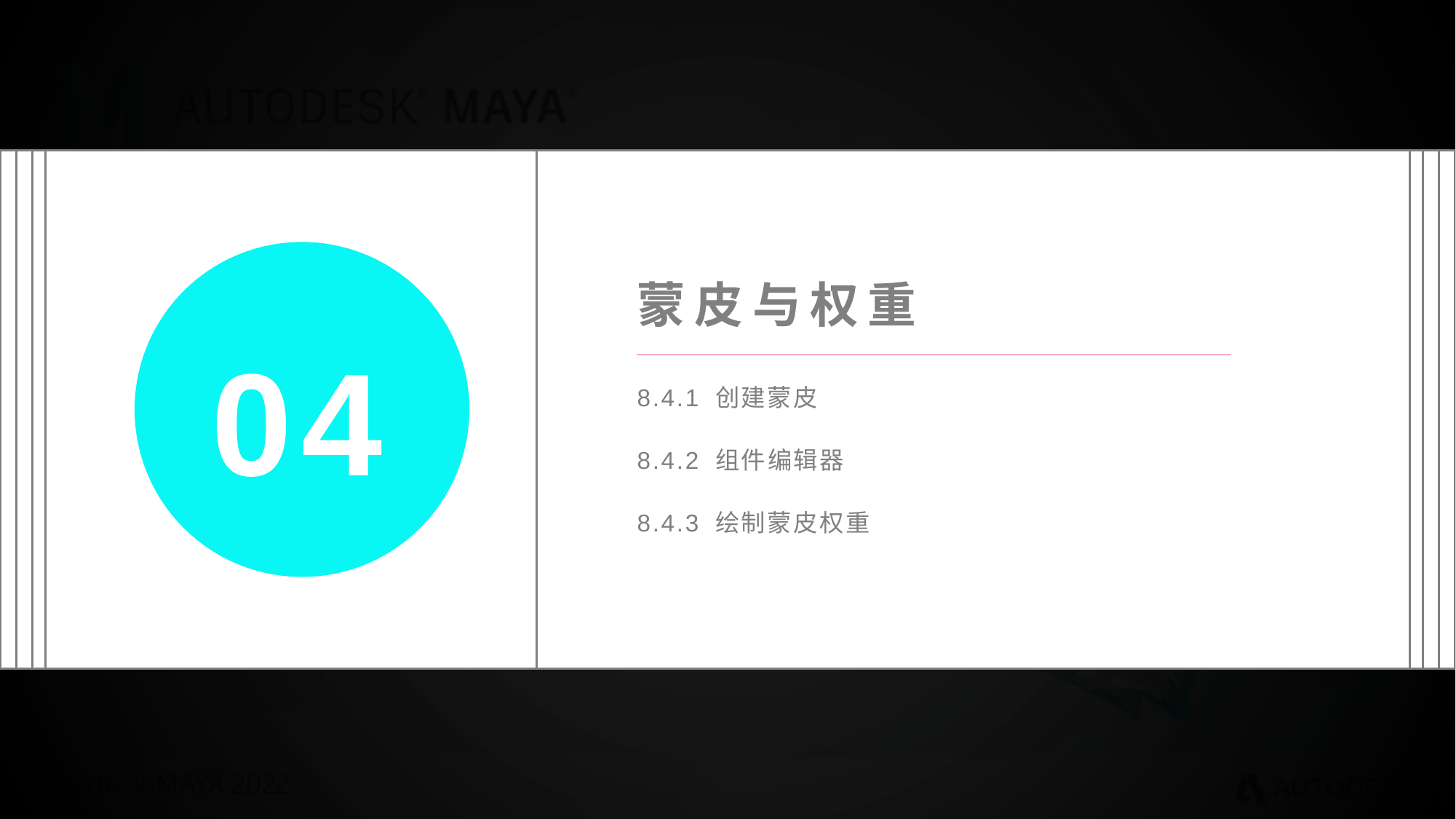

蒙皮与权重
04
8.4.1 创建蒙皮
8.4.2 组件编辑器
8.4.3 绘制蒙皮权重